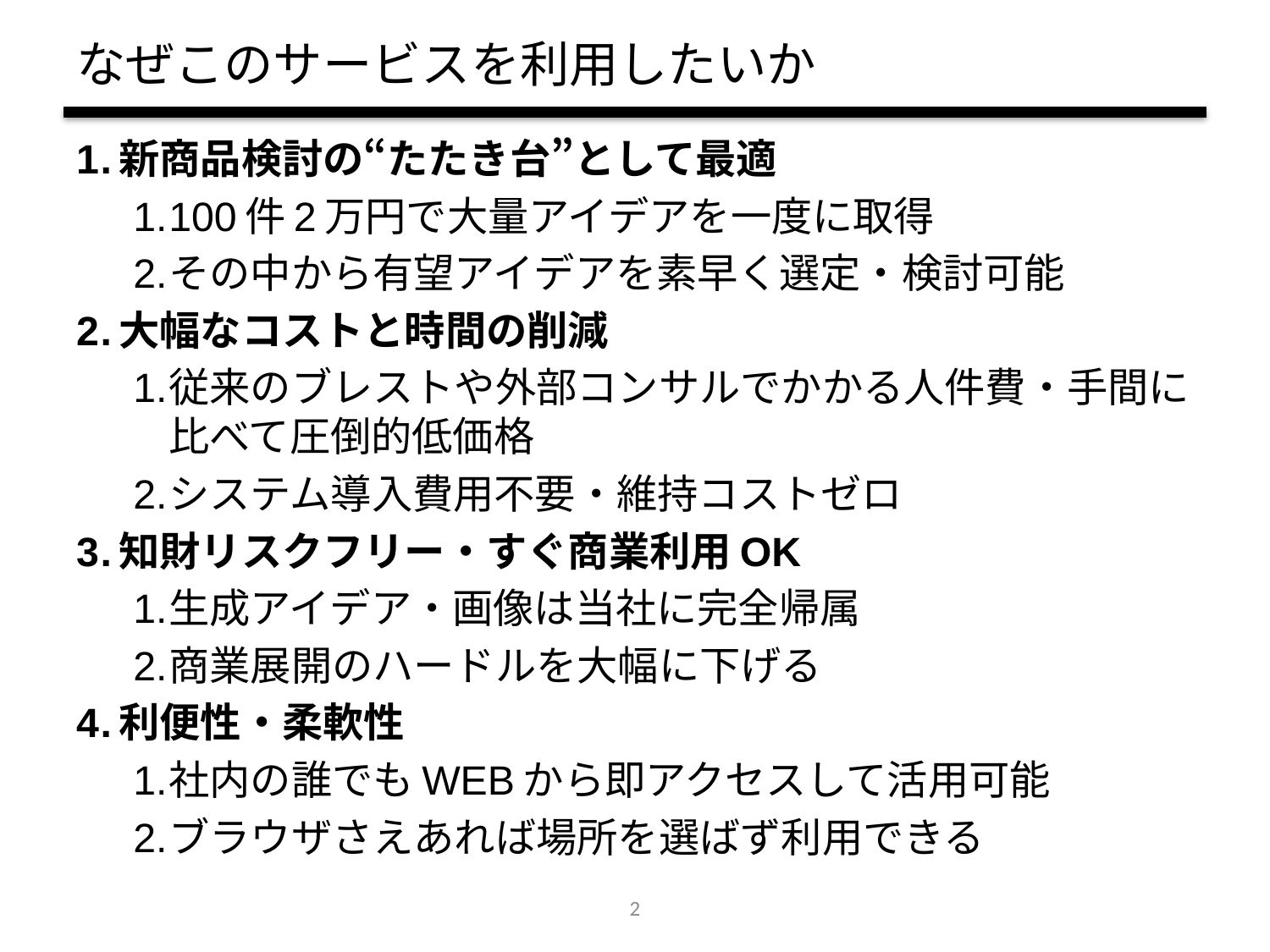

# なぜこのサービスを利用したいか
新商品検討の“たたき台”として最適
100件2万円で大量アイデアを一度に取得
その中から有望アイデアを素早く選定・検討可能
大幅なコストと時間の削減
従来のブレストや外部コンサルでかかる人件費・手間に比べて圧倒的低価格
システム導入費用不要・維持コストゼロ
知財リスクフリー・すぐ商業利用OK
生成アイデア・画像は当社に完全帰属
商業展開のハードルを大幅に下げる
利便性・柔軟性
社内の誰でもWEBから即アクセスして活用可能
ブラウザさえあれば場所を選ばず利用できる